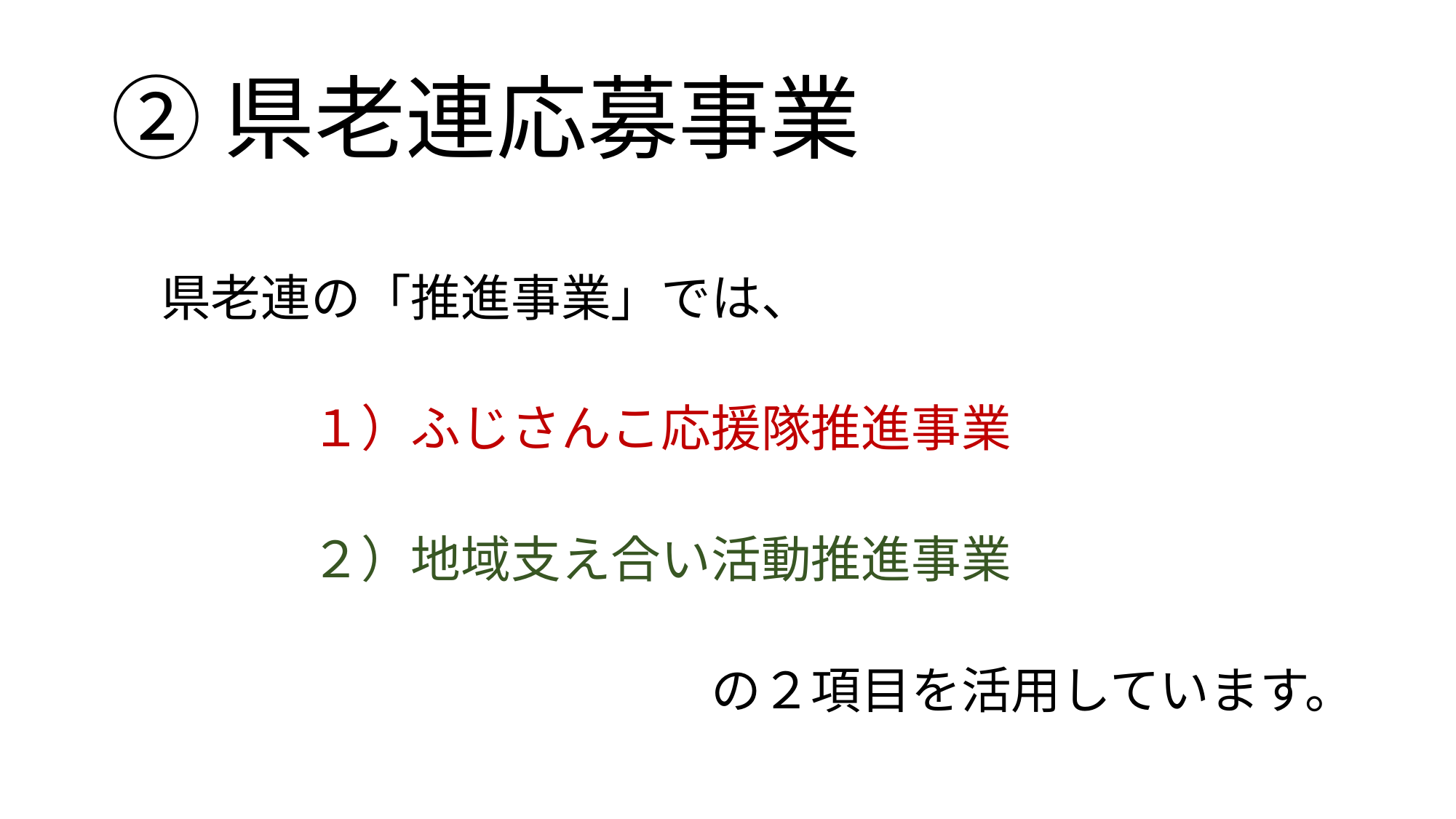

# ②県老連応募事業

　県老連の「推進事業」では、

　　　　１）ふじさんこ応援隊推進事業

　　　　２）地域支え合い活動推進事業

　　　　　　　　　　　　の２項目を活用しています。